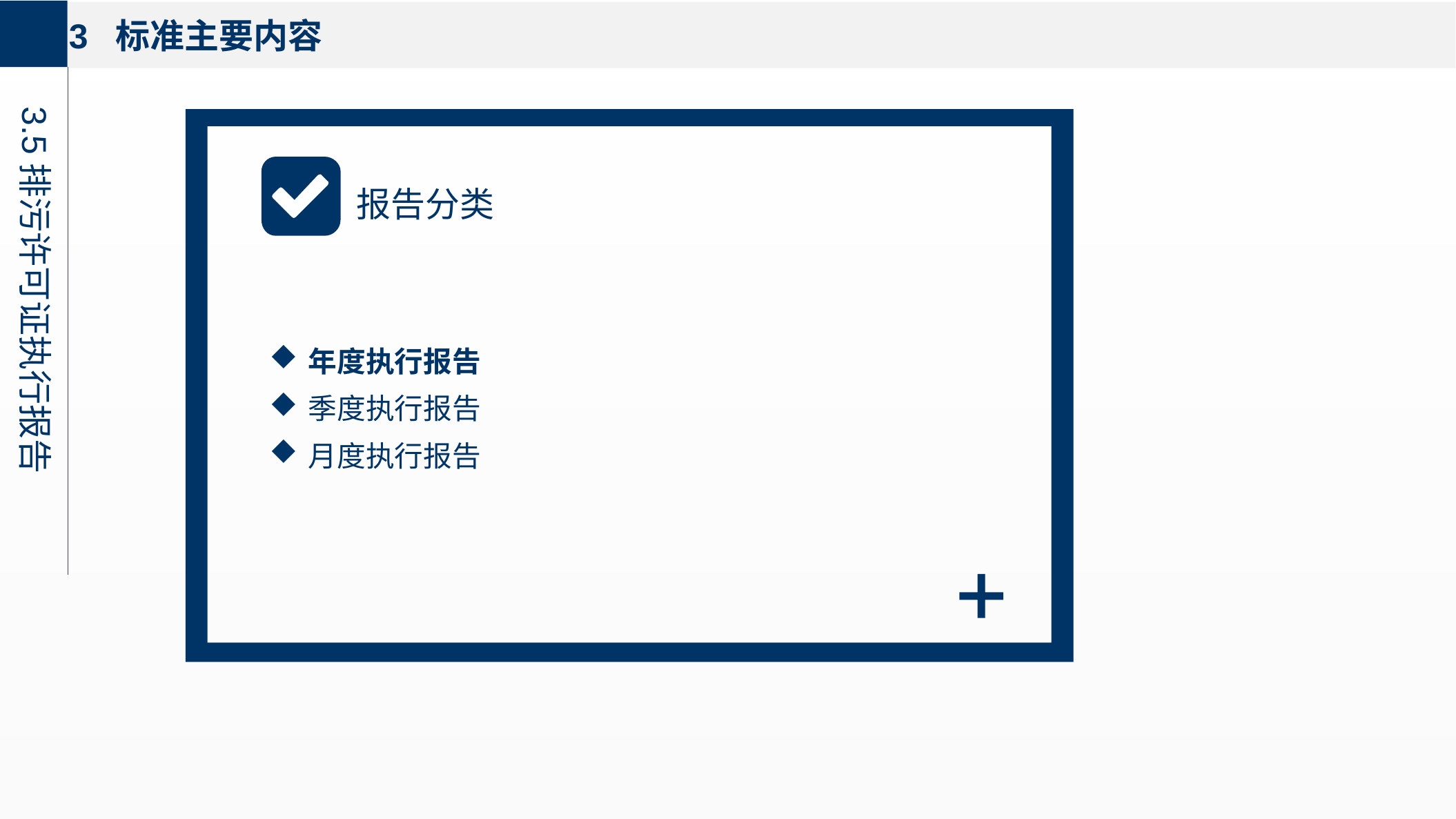

3  标准主要内容
3.5排污许可证执行报告

报告分类
年度执行报告
季度执行报告
月度执行报告